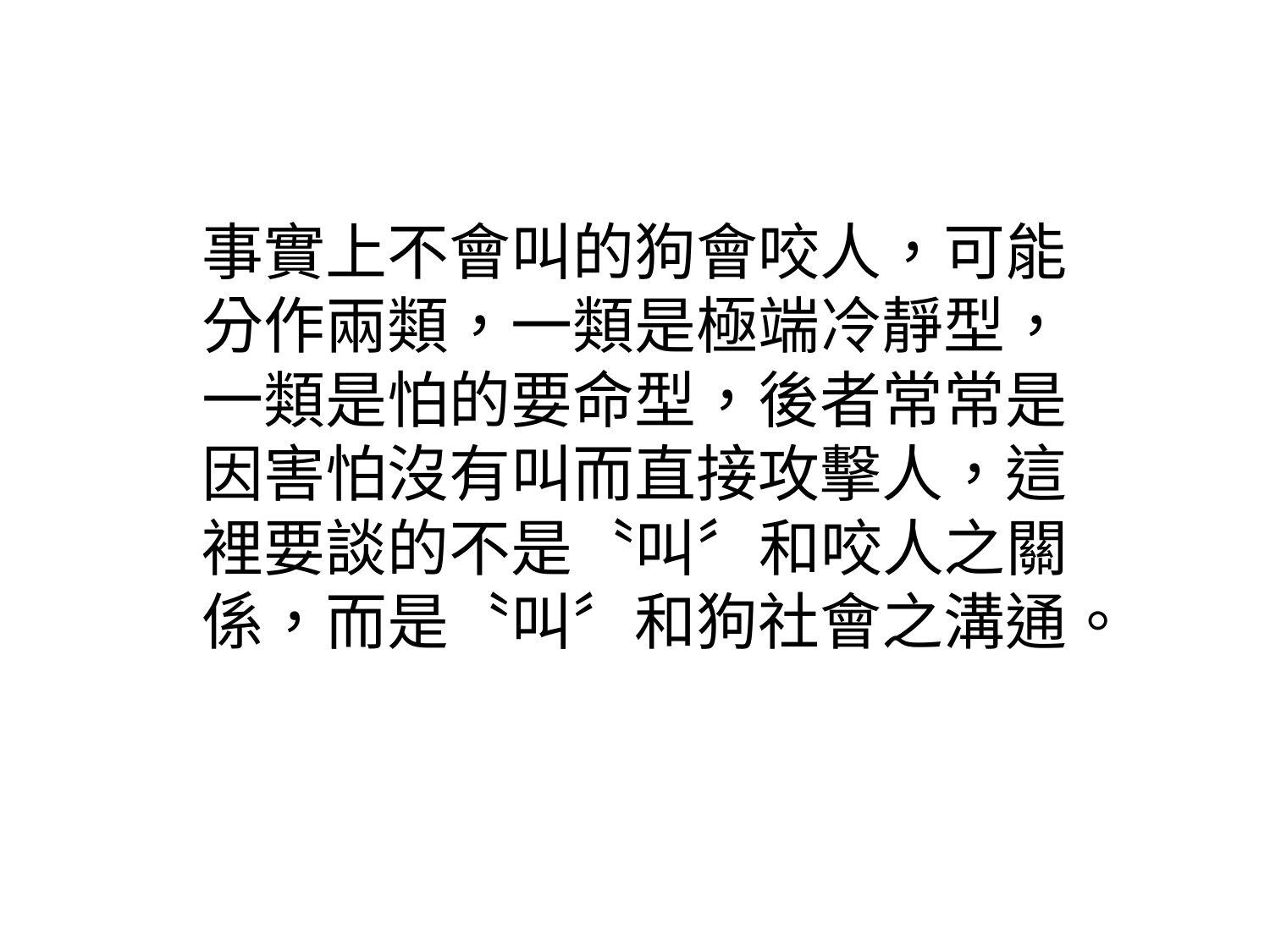

事實上不會叫的狗會咬人，可能分作兩類，一類是極端冷靜型，一類是怕的要命型，後者常常是因害怕沒有叫而直接攻擊人，這裡要談的不是〝叫〞和咬人之關係，而是〝叫〞和狗社會之溝通。